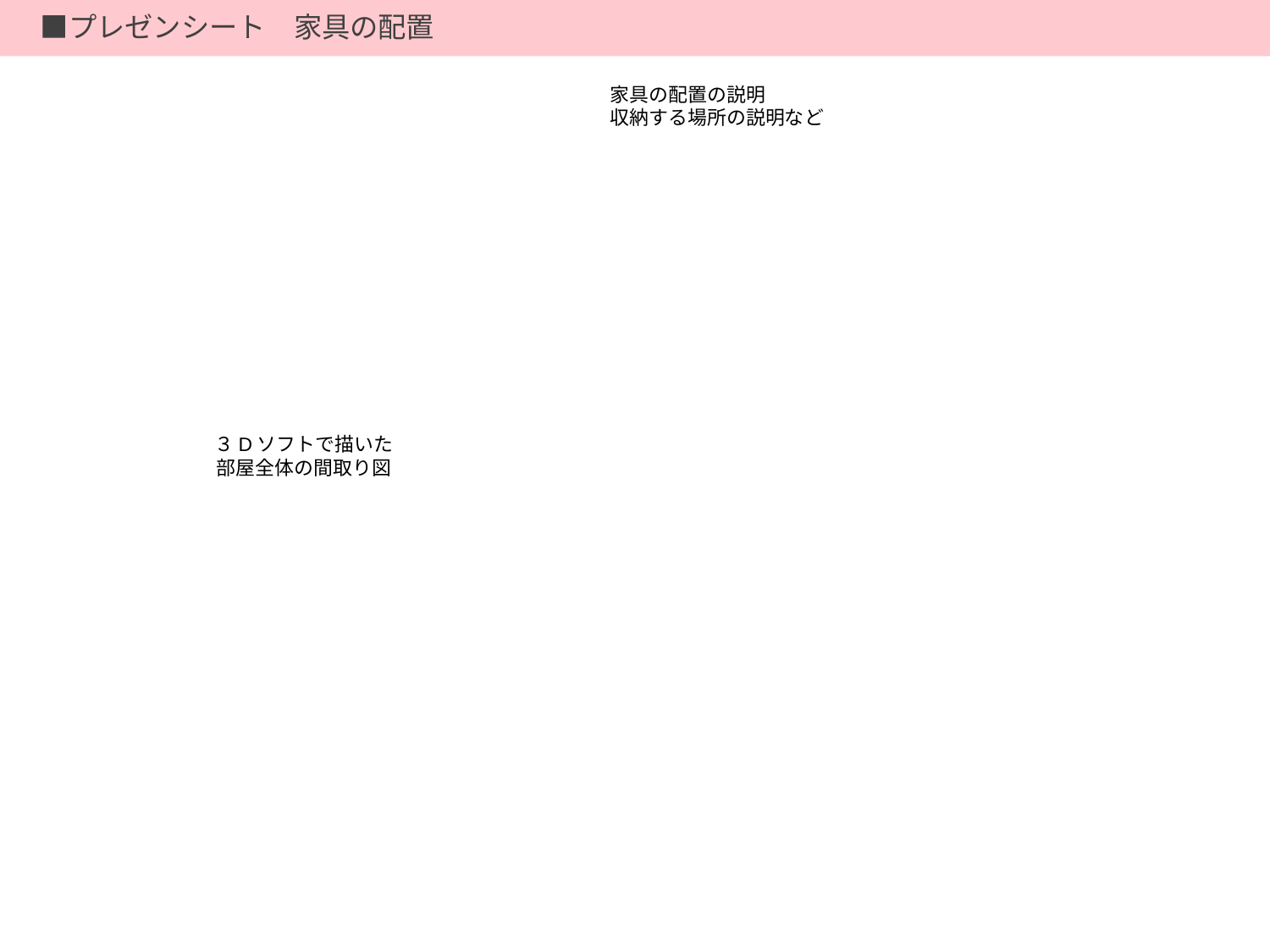

■プレゼンシート　家具の配置
家具の配置の説明
収納する場所の説明など
３Dソフトで描いた
部屋全体の間取り図